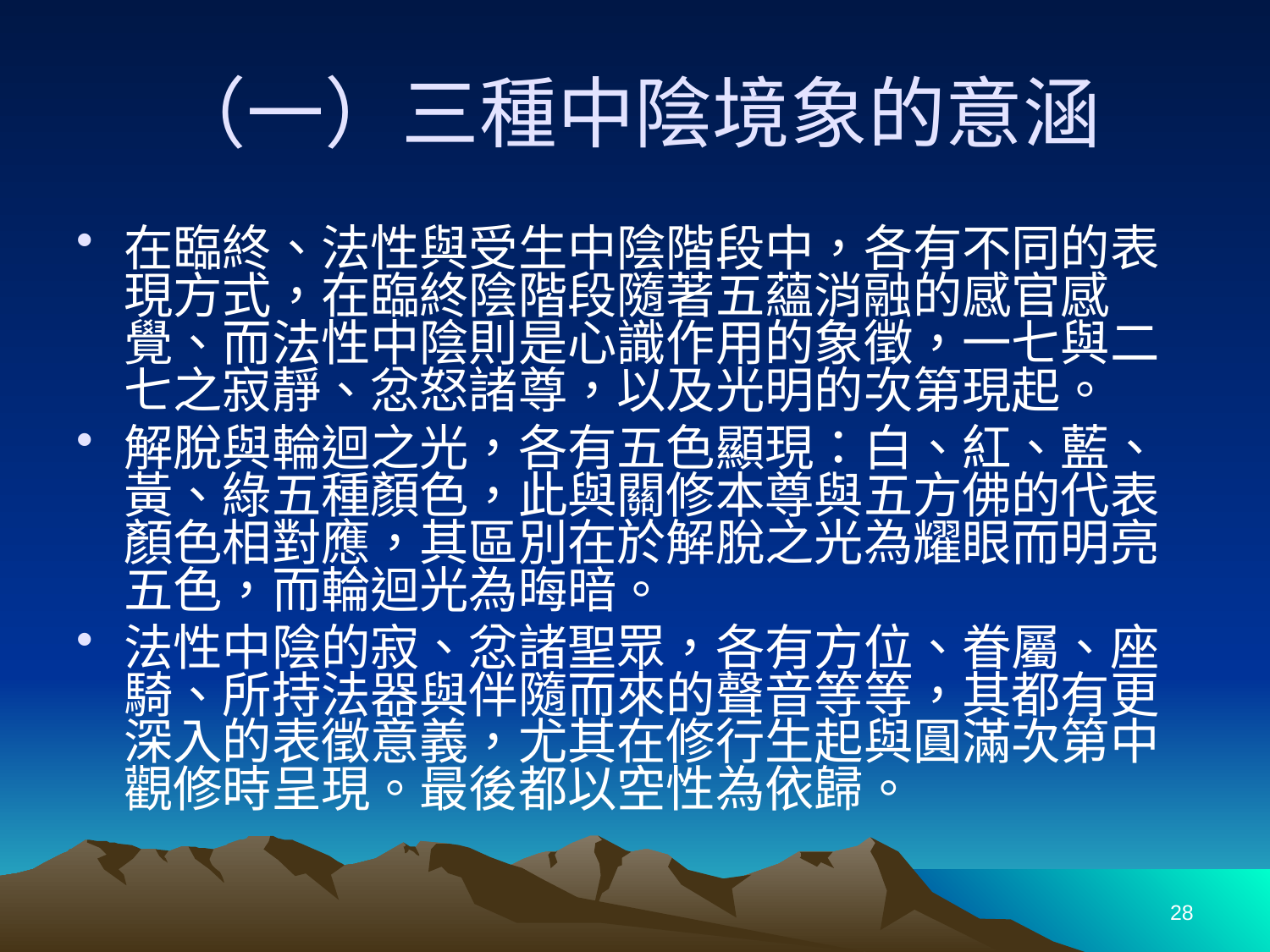

# （一）三種中陰境象的意涵
在臨終、法性與受生中陰階段中，各有不同的表現方式，在臨終陰階段隨著五蘊消融的感官感覺、而法性中陰則是心識作用的象徵，一七與二七之寂靜、忿怒諸尊，以及光明的次第現起。
解脫與輪迴之光，各有五色顯現：白、紅、藍、黃、綠五種顏色，此與關修本尊與五方佛的代表顏色相對應，其區別在於解脫之光為耀眼而明亮五色，而輪迴光為晦暗。
法性中陰的寂、忿諸聖眾，各有方位、眷屬、座騎、所持法器與伴隨而來的聲音等等，其都有更深入的表徵意義，尤其在修行生起與圓滿次第中觀修時呈現。最後都以空性為依歸。
28